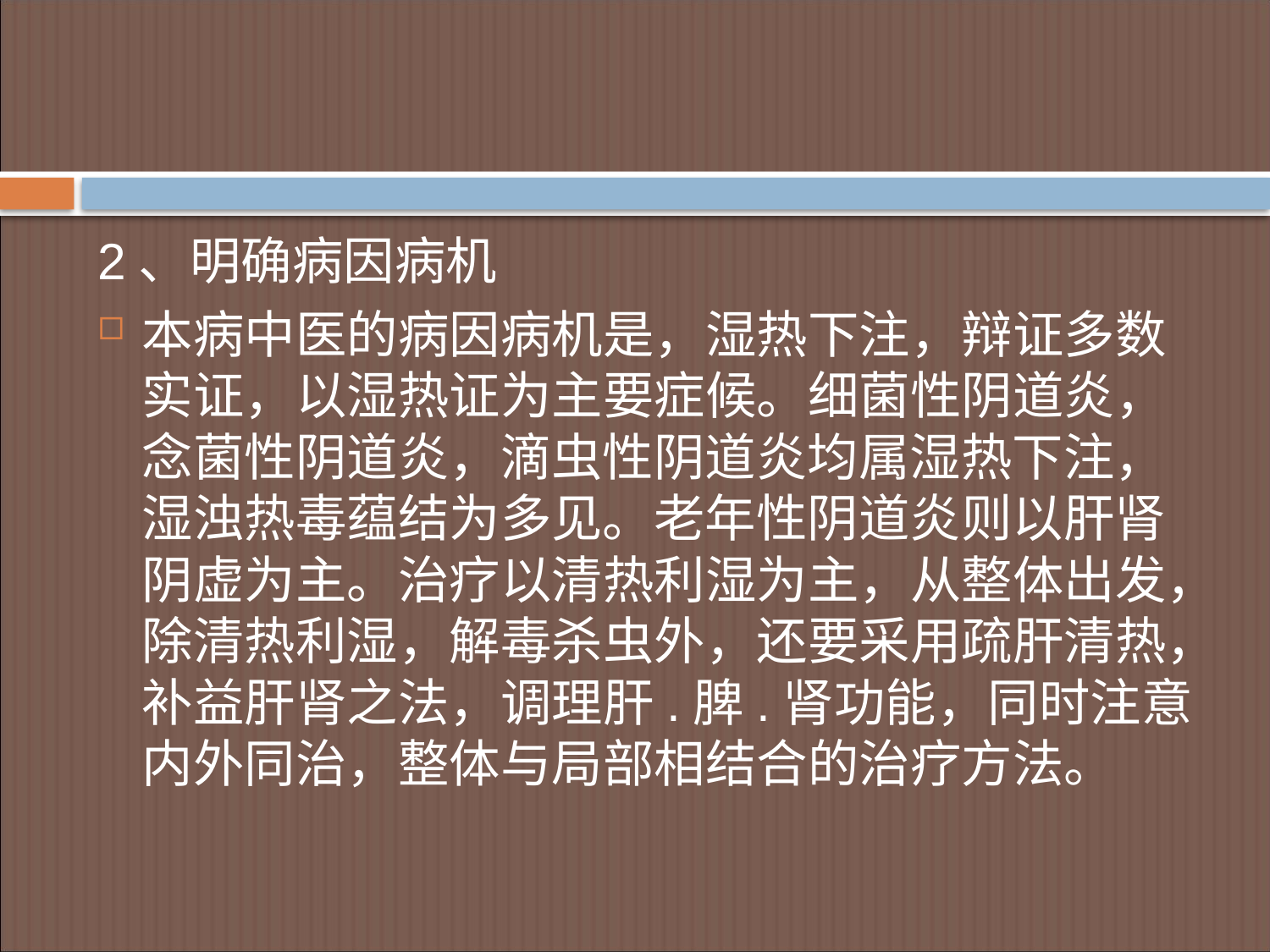

#
2、明确病因病机
本病中医的病因病机是，湿热下注，辩证多数实证，以湿热证为主要症候。细菌性阴道炎，念菌性阴道炎，滴虫性阴道炎均属湿热下注，湿浊热毒蕴结为多见。老年性阴道炎则以肝肾阴虚为主。治疗以清热利湿为主，从整体出发，除清热利湿，解毒杀虫外，还要采用疏肝清热，补益肝肾之法，调理肝.脾.肾功能，同时注意内外同治，整体与局部相结合的治疗方法。